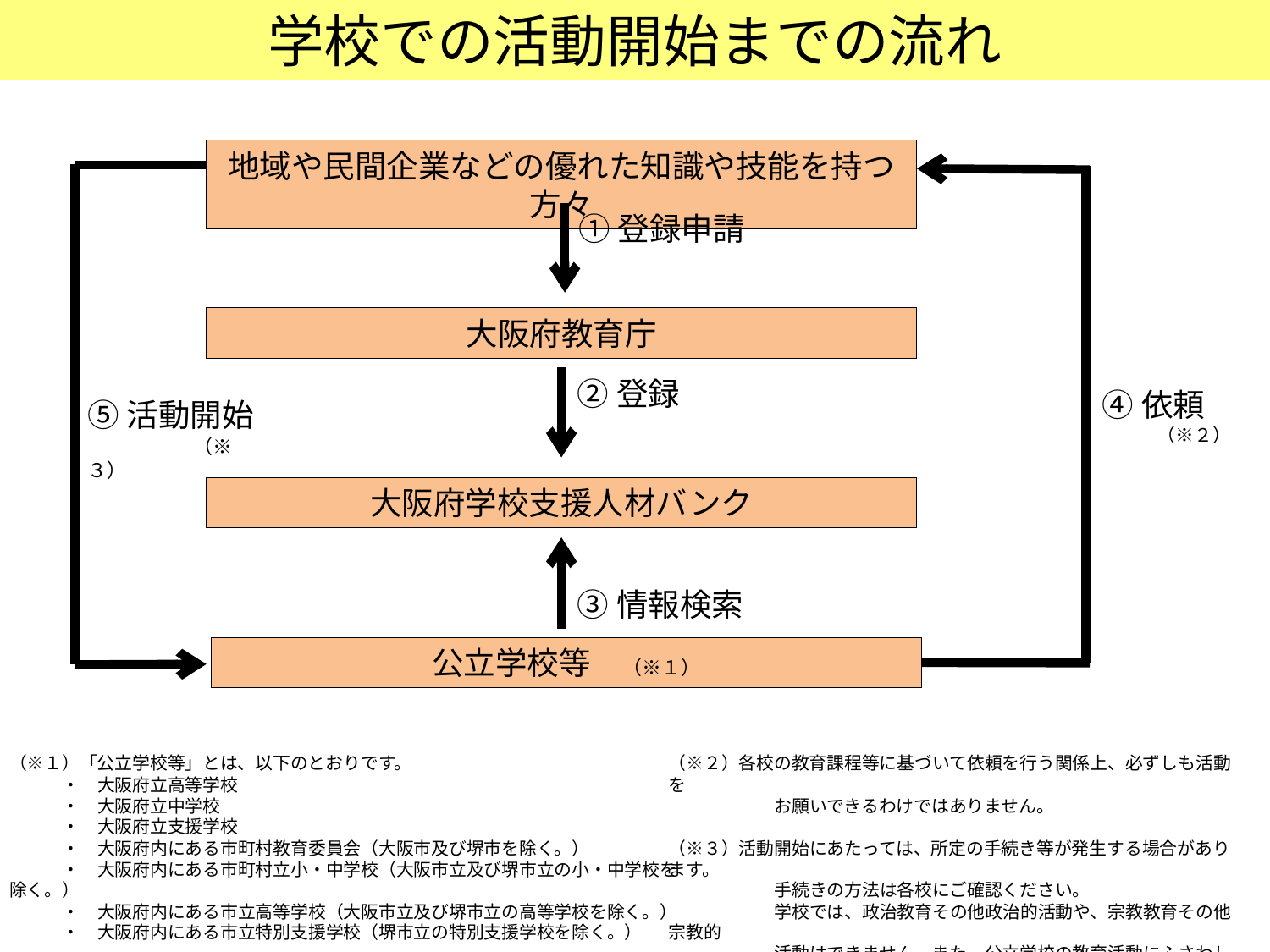

学校での活動開始までの流れ
地域や民間企業などの優れた知識や技能を持つ方々
①登録申請
大阪府教育庁
②登録
④依頼
　　　（※２）
⑤活動開始
　　　　　（※３）
大阪府学校支援人材バンク
③情報検索
公立学校等　（※１）
（※１）「公立学校等」とは、以下のとおりです。
　　　・　大阪府立高等学校
　　　・　大阪府立中学校
　　　・　大阪府立支援学校
　　　・　大阪府内にある市町村教育委員会（大阪市及び堺市を除く。）
　　　・　大阪府内にある市町村立小・中学校（大阪市立及び堺市立の小・中学校を除く。）
　　　・　大阪府内にある市立高等学校（大阪市立及び堺市立の高等学校を除く。）
　　　・　大阪府内にある市立特別支援学校（堺市立の特別支援学校を除く。）
（※２）各校の教育課程等に基づいて依頼を行う関係上、必ずしも活動を
　　　　　　お願いできるわけではありません。

（※３）活動開始にあたっては、所定の手続き等が発生する場合があります。
　　　　　　手続きの方法は各校にご確認ください。
　　　　　　学校では、政治教育その他政治的活動や、宗教教育その他宗教的
　　　　　　活動はできません。また、公立学校の教育活動にふさわしくない行為を
　　　　　　することはできません。